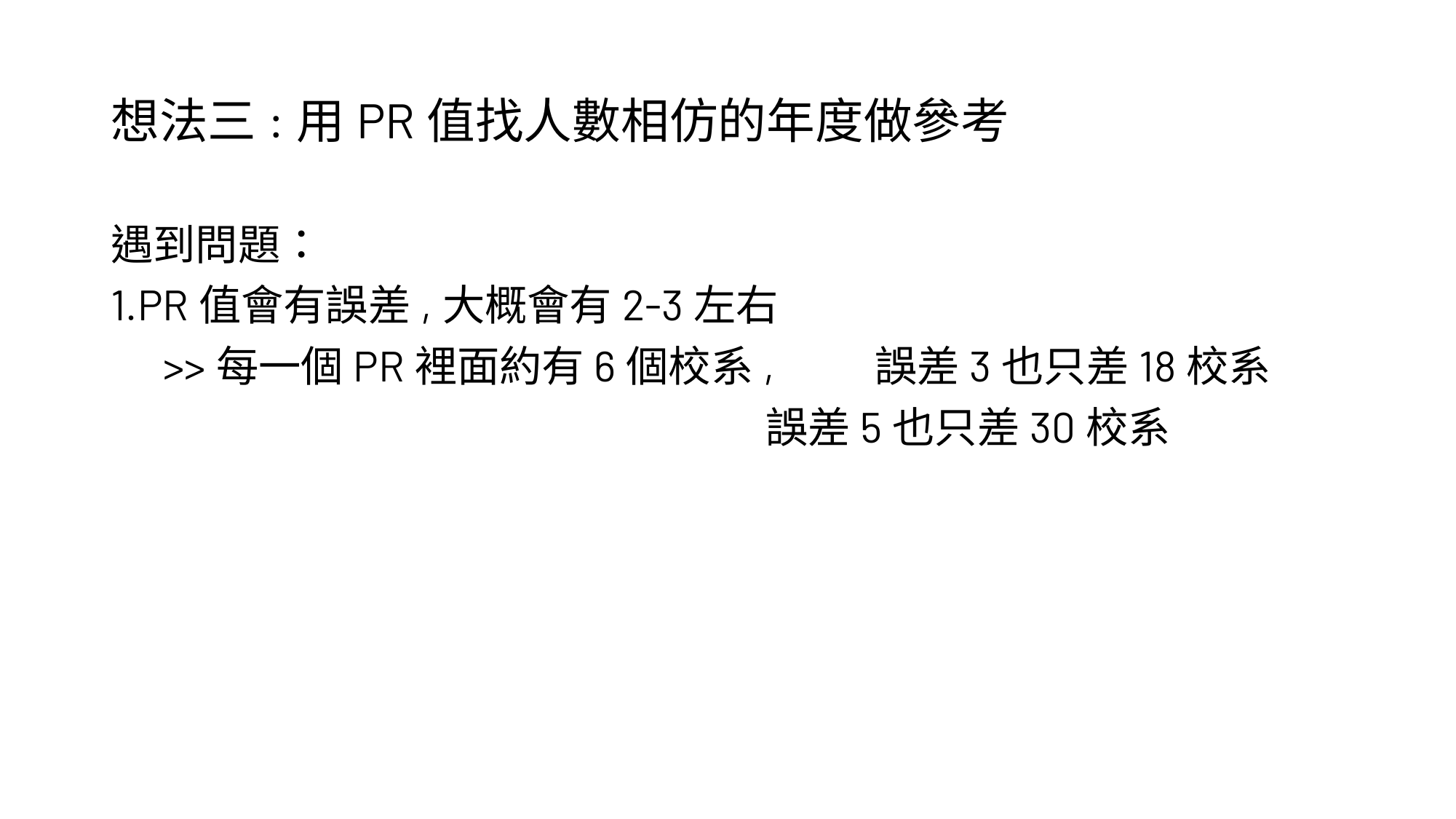

# 想法三:用PR值找人數相仿的年度做參考
遇到問題：
1.PR值會有誤差,大概會有2-3左右
　>>每一個PR裡面約有6個校系,	誤差3也只差18校系
						誤差5也只差30校系